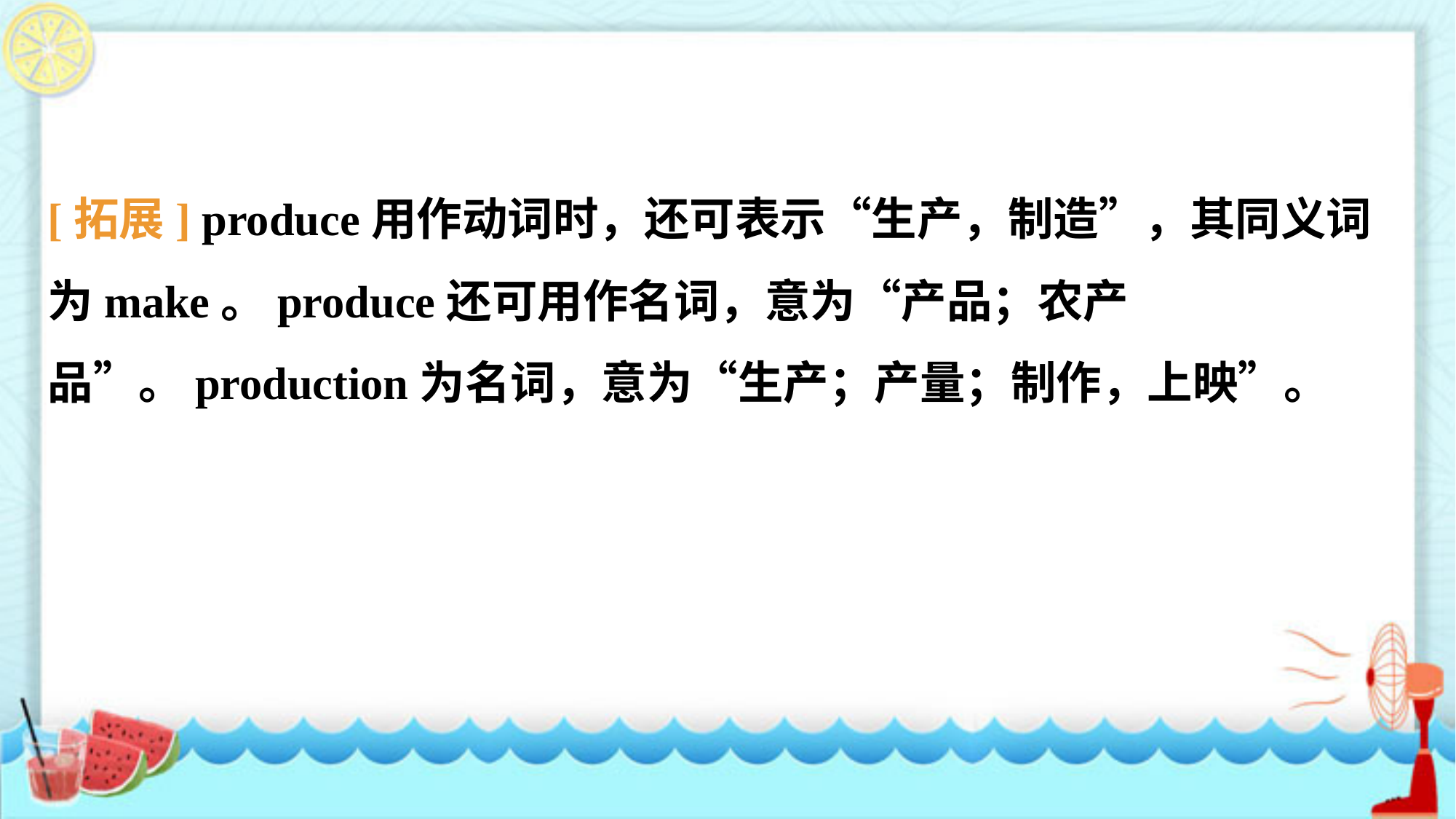

[拓展] produce用作动词时，还可表示“生产，制造”，其同义词为make。produce还可用作名词，意为“产品；农产品”。production为名词，意为“生产；产量；制作，上映”。